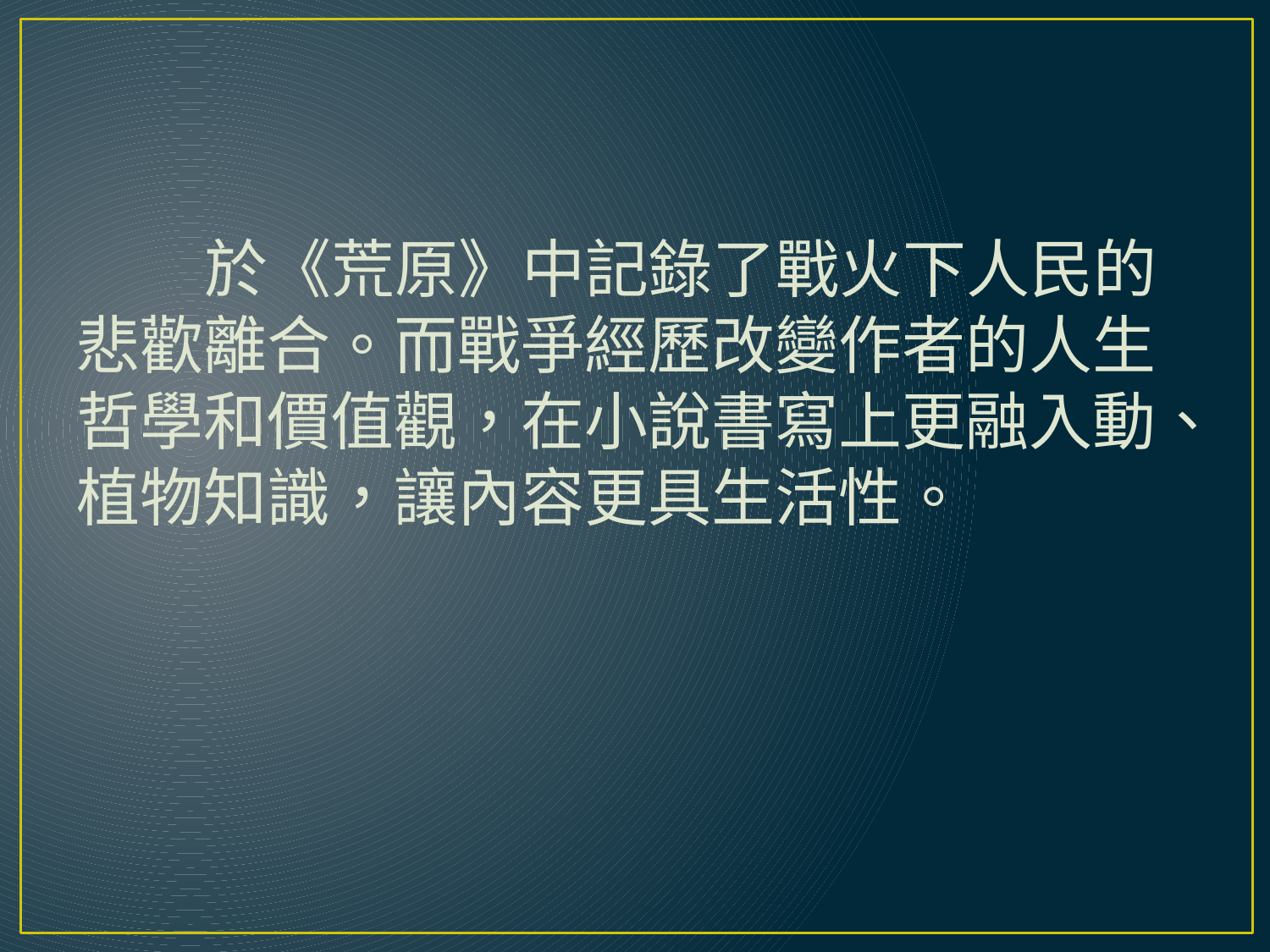

#
        於《荒原》中記錄了戰火下人民的悲歡離合。而戰爭經歷改變作者的人生哲學和價值觀，在小說書寫上更融入動、植物知識，讓內容更具生活性。